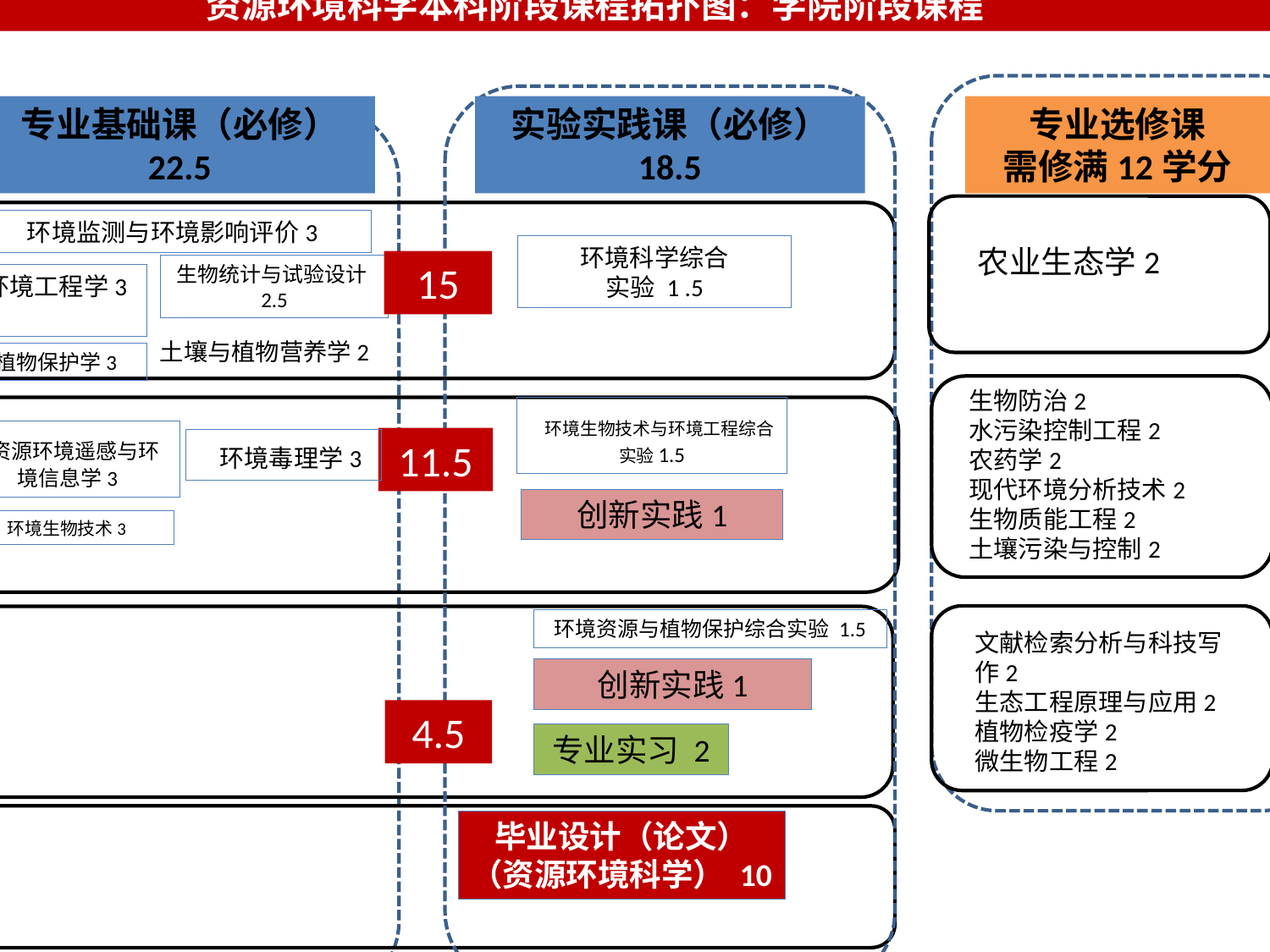

资源环境科学本科阶段课程拓扑图：学院阶段课程

专业基础课（必修）
22.5
实验实践课（必修）
18.5
专业选修课
需修满12学分
通识

环境监测与环境影响评价3
环境科学综合
实验 1 .5
农业生态学2
15
生物统计与试验设计2.5
环境工程学3

土壤与植物营养学2
植物保护学3
12

生物防治2
水污染控制工程2
农药学2
现代环境分析技术2
生物质能工程2
土壤污染与控制2

 环境生物技术与环境工程综合实验1.5
 资源环境遥感与环境信息学3
11.5
 环境毒理学3
通识课程
创新实践1
环境生物技术3

环境资源与植物保护综合实验 1.5
文献检索分析与科技写作2
生态工程原理与应用2
植物检疫学2
微生物工程2

通识课程
创新实践1
4.5
专业实习 2

毕业设计（论文） （资源环境科学） 10
个性化课程10

10